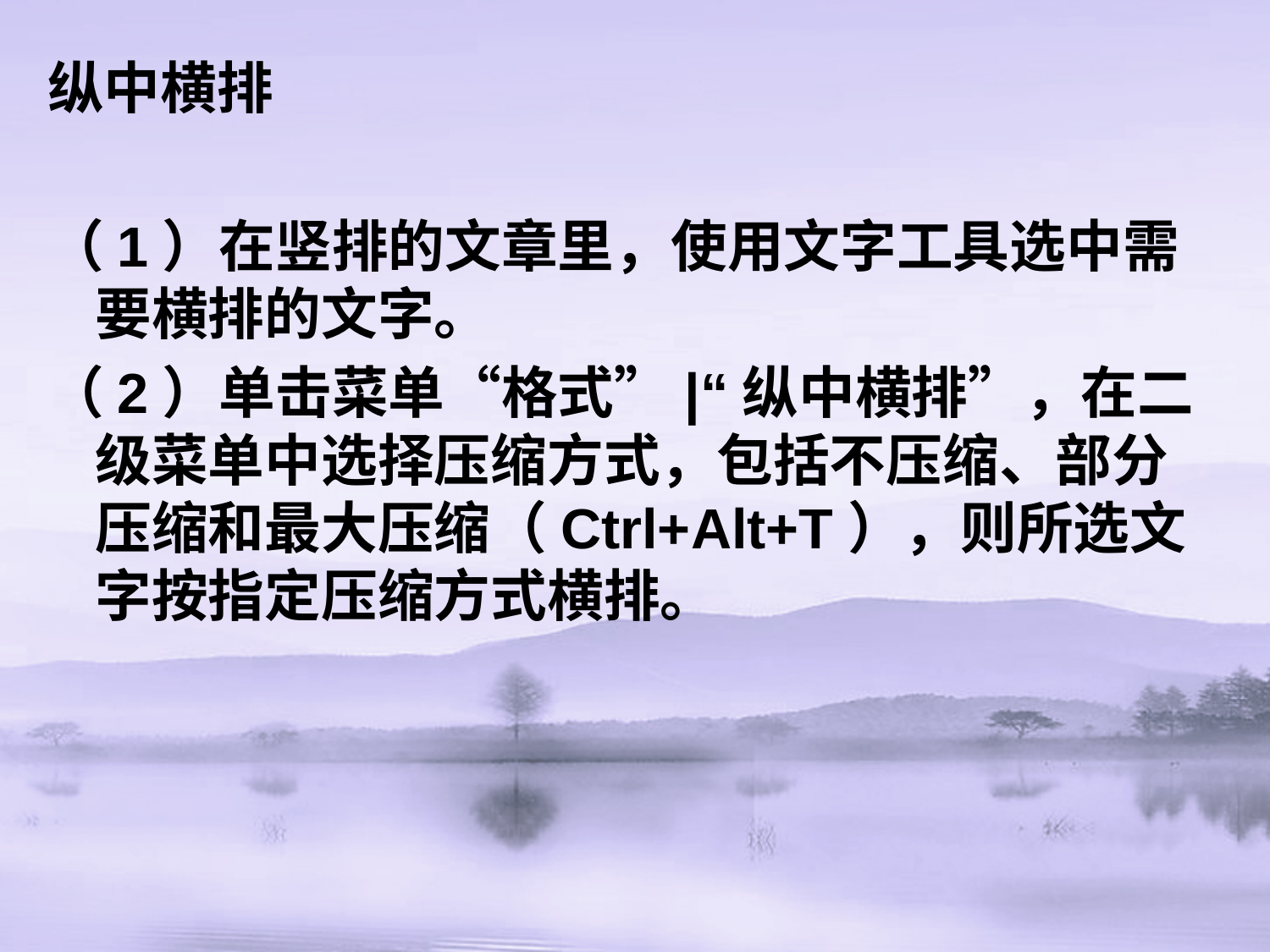

纵中横排

（1）在竖排的文章里，使用文字工具选中需要横排的文字。
（2）单击菜单“格式”|“纵中横排”，在二级菜单中选择压缩方式，包括不压缩、部分压缩和最大压缩（Ctrl+Alt+T），则所选文字按指定压缩方式横排。